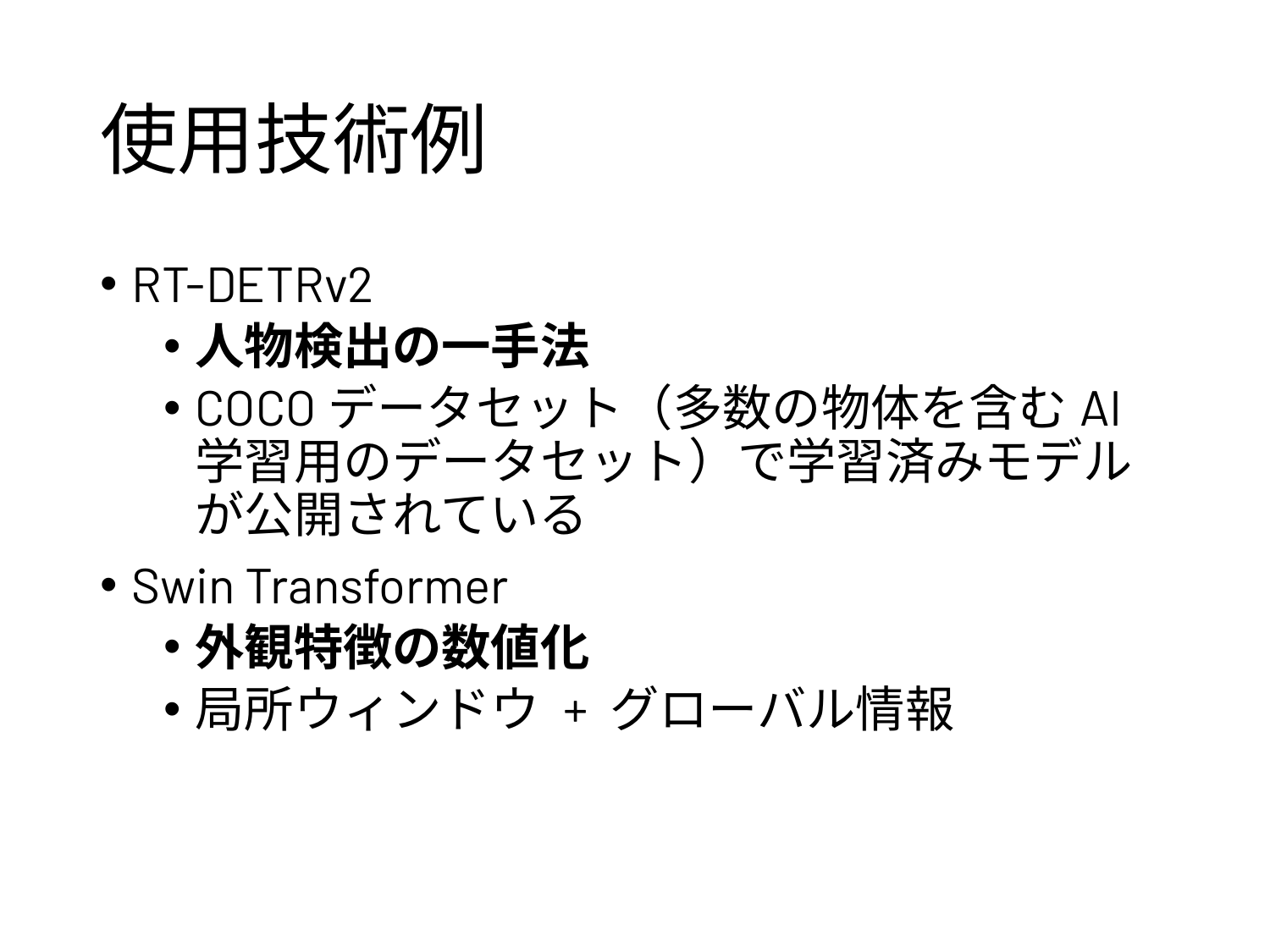

# 使用技術例
RT-DETRv2
人物検出の一手法
COCOデータセット（多数の物体を含むAI学習用のデータセット）で学習済みモデルが公開されている
Swin Transformer
外観特徴の数値化
局所ウィンドウ + グローバル情報